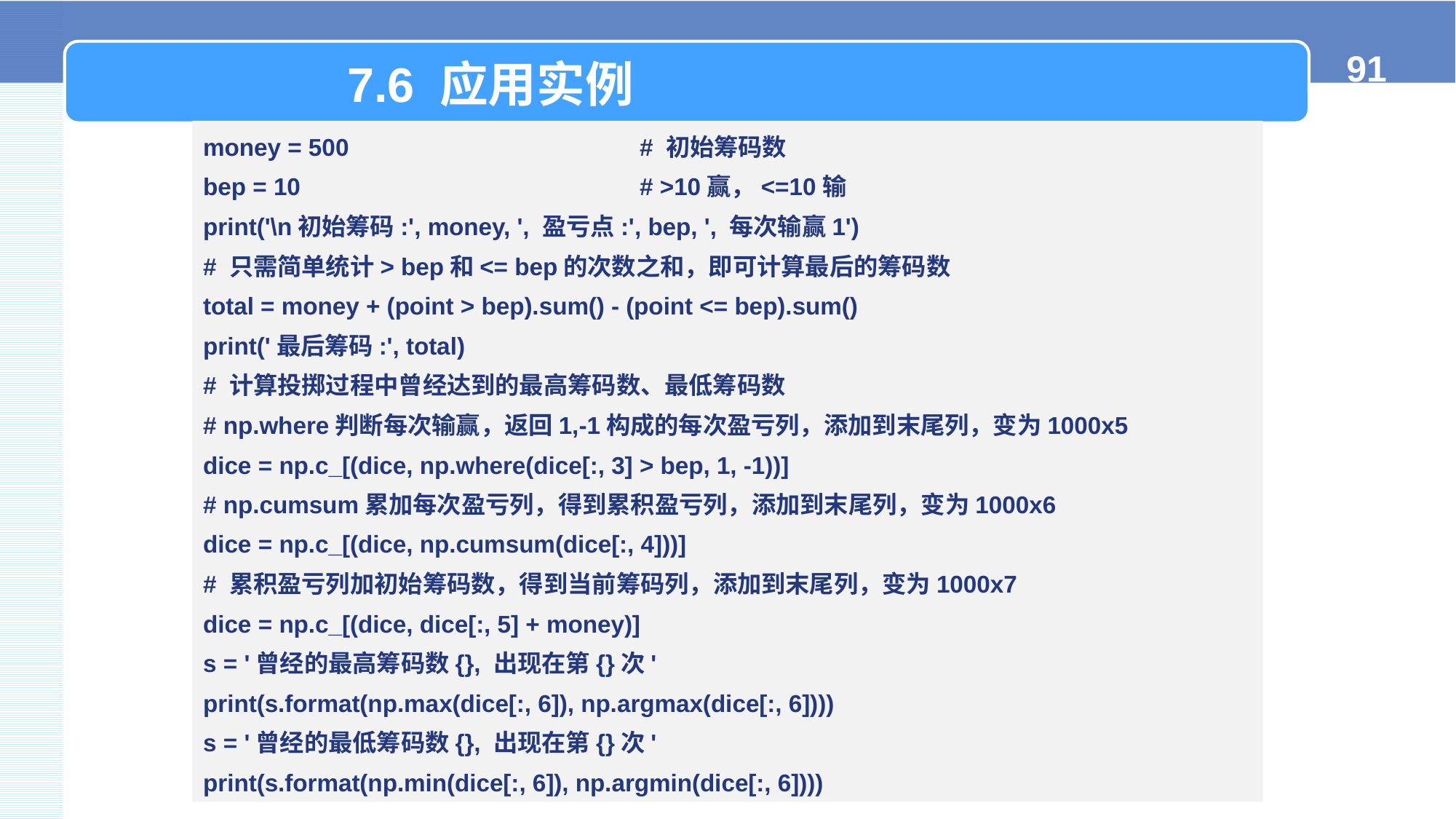

7.6 应用实例
money = 500			# 初始筹码数
bep = 10				# >10赢，<=10输
print('\n初始筹码:', money, ', 盈亏点:', bep, ', 每次输赢1')
# 只需简单统计> bep和<= bep的次数之和，即可计算最后的筹码数
total = money + (point > bep).sum() - (point <= bep).sum()
print('最后筹码:', total)
# 计算投掷过程中曾经达到的最高筹码数、最低筹码数
# np.where判断每次输赢，返回1,-1构成的每次盈亏列，添加到末尾列，变为1000x5
dice = np.c_[(dice, np.where(dice[:, 3] > bep, 1, -1))]
# np.cumsum累加每次盈亏列，得到累积盈亏列，添加到末尾列，变为1000x6
dice = np.c_[(dice, np.cumsum(dice[:, 4]))]
# 累积盈亏列加初始筹码数，得到当前筹码列，添加到末尾列，变为1000x7
dice = np.c_[(dice, dice[:, 5] + money)]
s = '曾经的最高筹码数{}, 出现在第{}次'
print(s.format(np.max(dice[:, 6]), np.argmax(dice[:, 6])))
s = '曾经的最低筹码数{}, 出现在第{}次'
print(s.format(np.min(dice[:, 6]), np.argmin(dice[:, 6])))